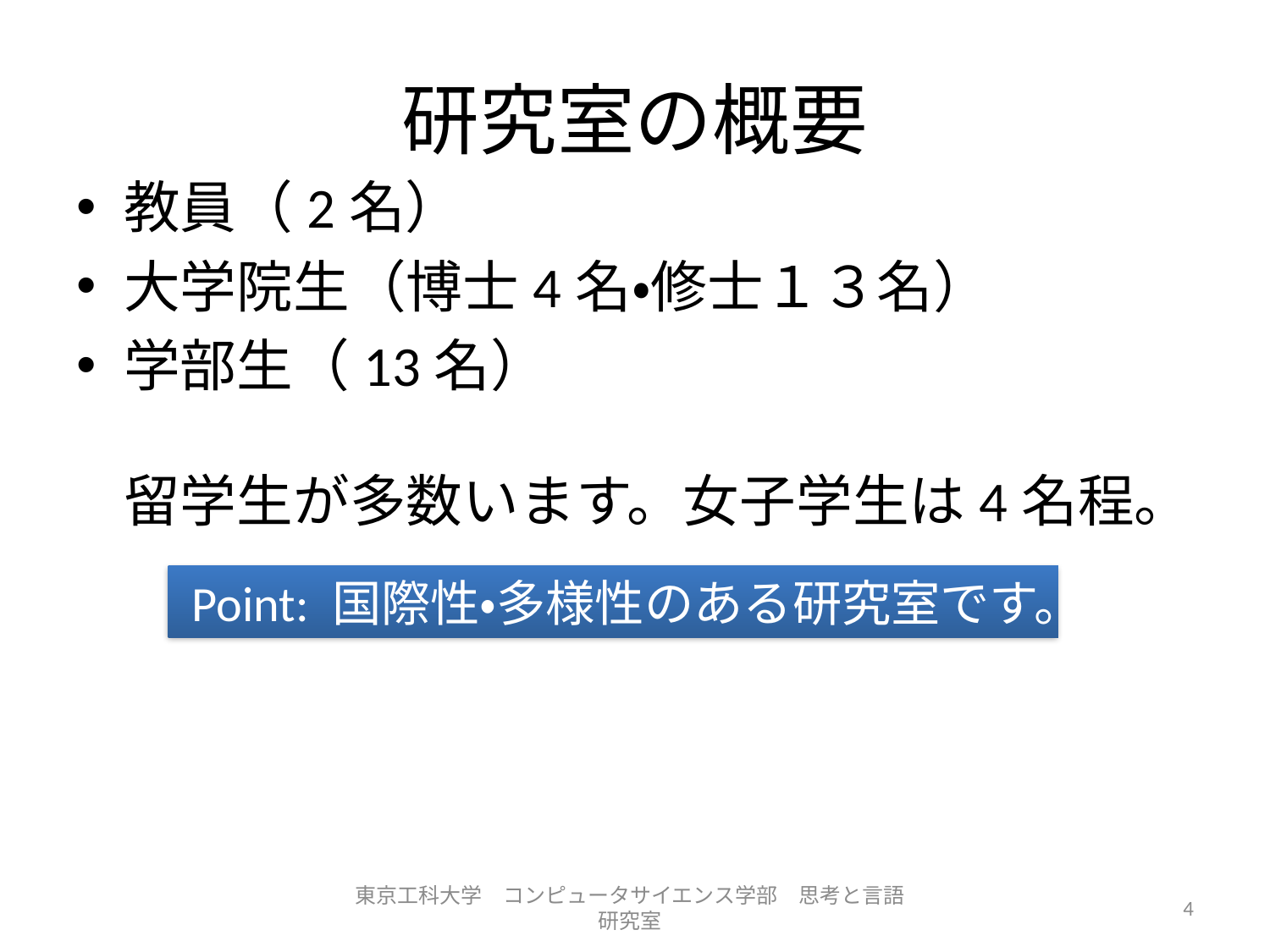

# 研究室の概要
教員（2名）
大学院生（博士4名・修士１３名）
学部生（13名）
留学生が多数います。女子学生は4名程。
Point: 国際性・多様性のある研究室です。
東京工科大学　コンピュータサイエンス学部　思考と言語研究室
4